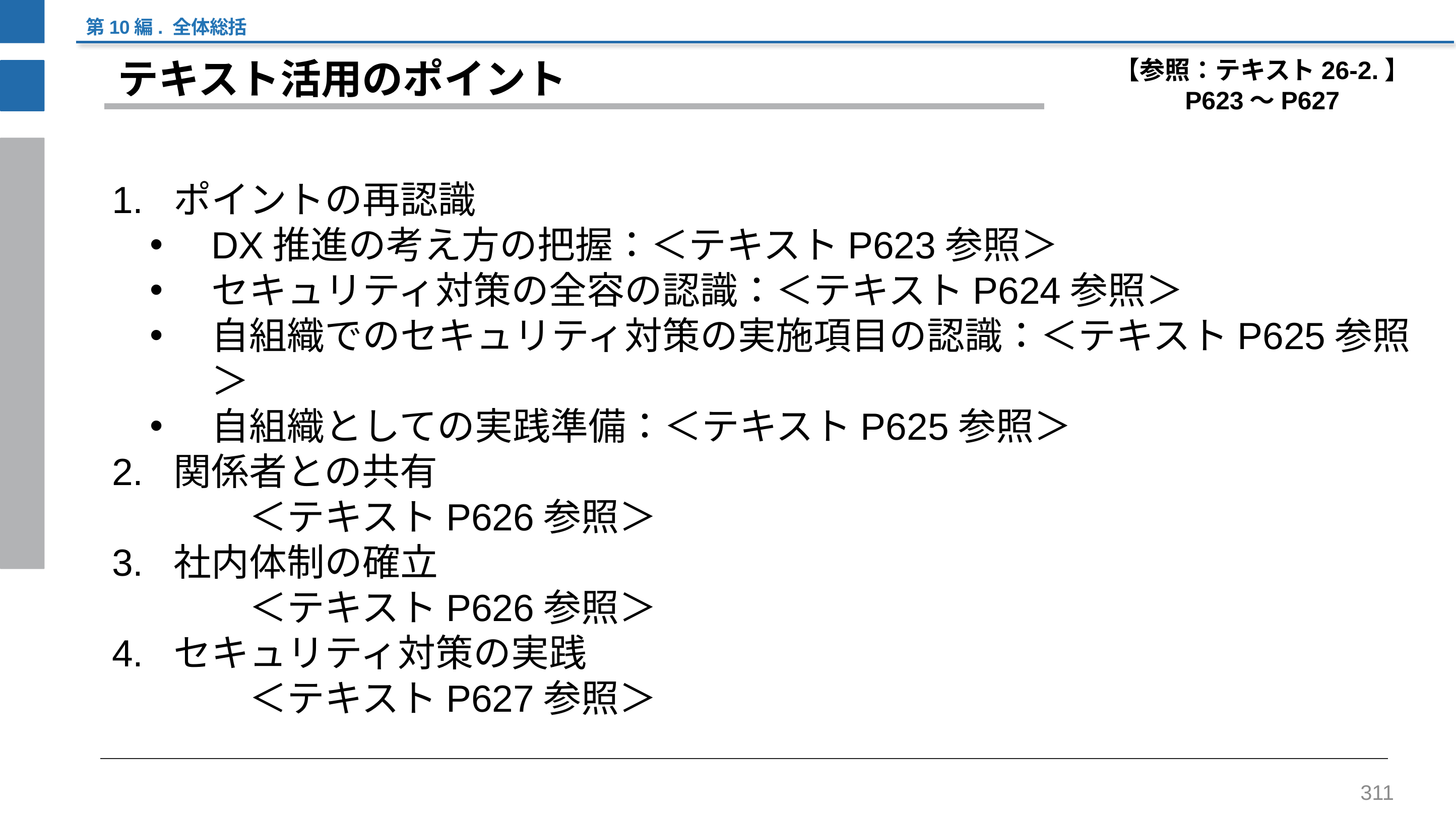

第10編. 全体総括
【参照：テキスト26-2.】
P623～P627
テキスト活用のポイント

ポイントの再認識
DX推進の考え方の把握：＜テキストP623参照＞
セキュリティ対策の全容の認識：＜テキストP624参照＞
自組織でのセキュリティ対策の実施項目の認識：＜テキストP625参照＞
自組織としての実践準備：＜テキストP625参照＞
関係者との共有
　　＜テキストP626参照＞
社内体制の確立
　　＜テキストP626参照＞
セキュリティ対策の実践
　　＜テキストP627参照＞
311